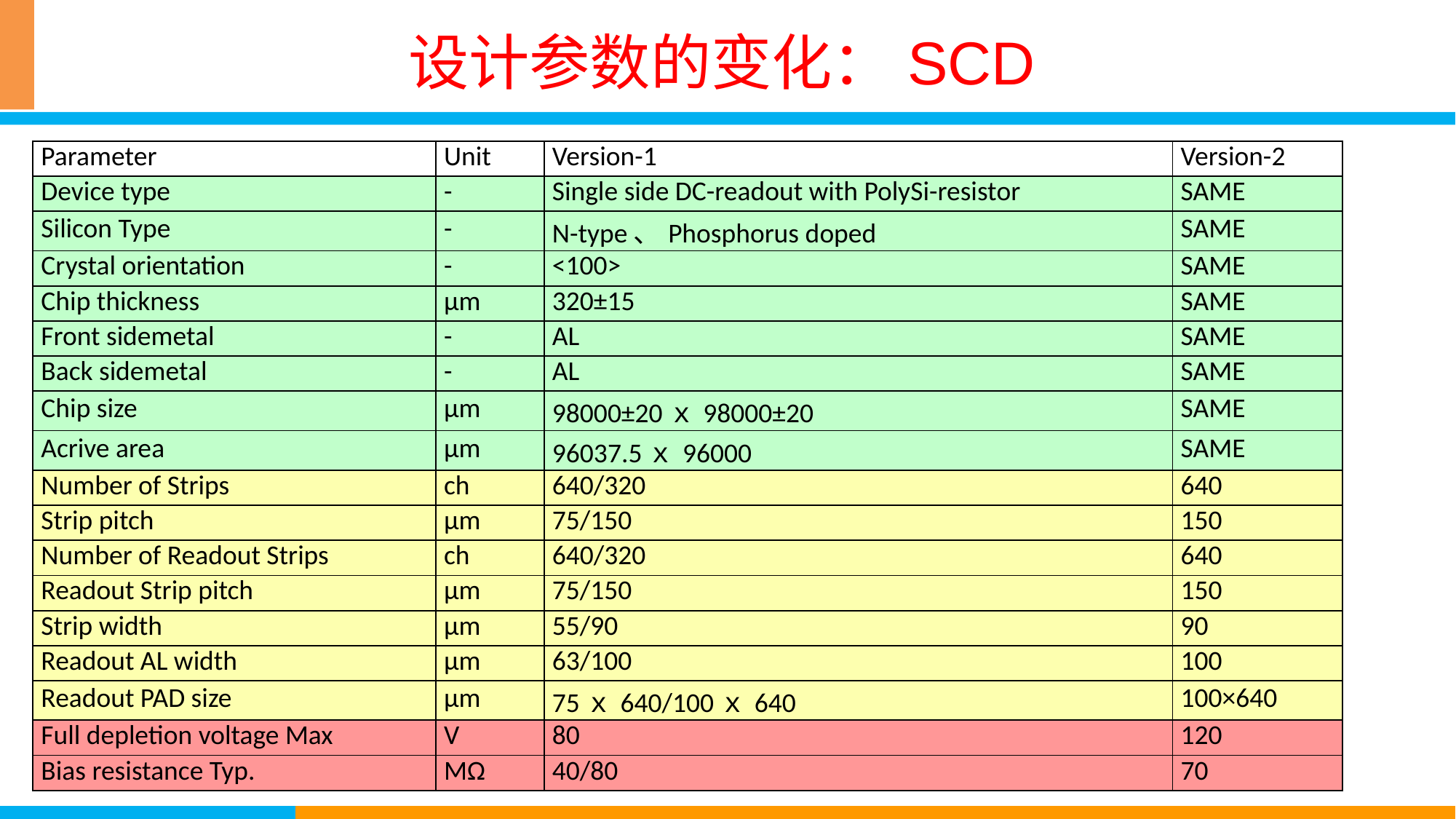

# 设计参数的变化：SCD
| Parameter | Unit | Version-1 | Version-2 |
| --- | --- | --- | --- |
| Device type | - | Single side DC-readout with PolySi-resistor | SAME |
| Silicon Type | - | N-type、Phosphorus doped | SAME |
| Crystal orientation | - | <100> | SAME |
| Chip thickness | μm | 320±15 | SAME |
| Front sidemetal | - | AL | SAME |
| Back sidemetal | - | AL | SAME |
| Chip size | μm | 98000±20ｘ98000±20 | SAME |
| Acrive area | μm | 96037.5ｘ96000 | SAME |
| Number of Strips | ch | 640/320 | 640 |
| Strip pitch | μm | 75/150 | 150 |
| Number of Readout Strips | ch | 640/320 | 640 |
| Readout Strip pitch | μm | 75/150 | 150 |
| Strip width | μm | 55/90 | 90 |
| Readout AL width | μm | 63/100 | 100 |
| Readout PAD size | μm | 75ｘ640/100ｘ640 | 100×640 |
| Full depletion voltage Max | V | 80 | 120 |
| Bias resistance Typ. | MΩ | 40/80 | 70 |